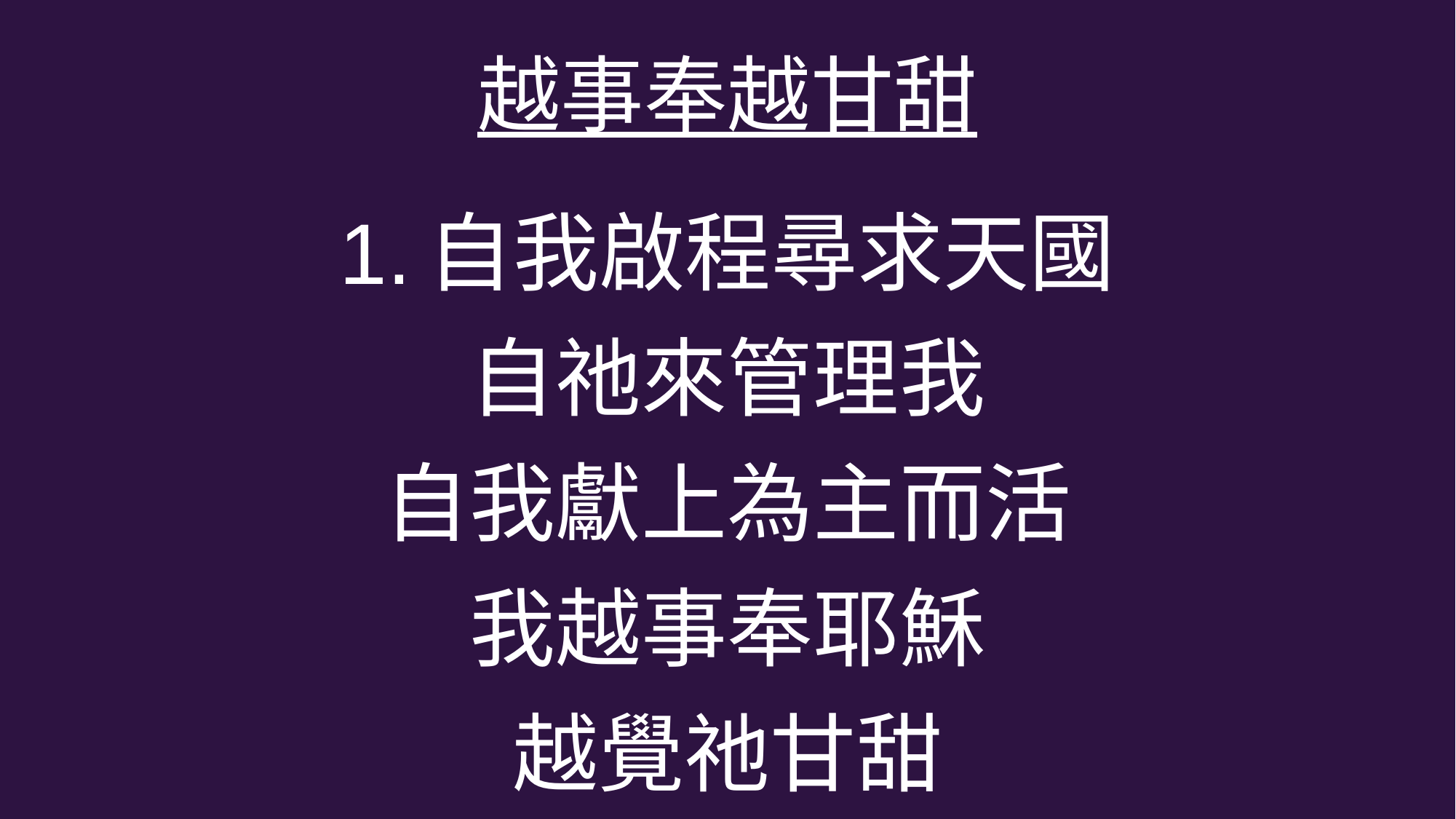

越事奉越甘甜

1.自我啟程尋求天國
自祂來管理我
自我獻上為主而活
我越事奉耶穌
越覺祂甘甜